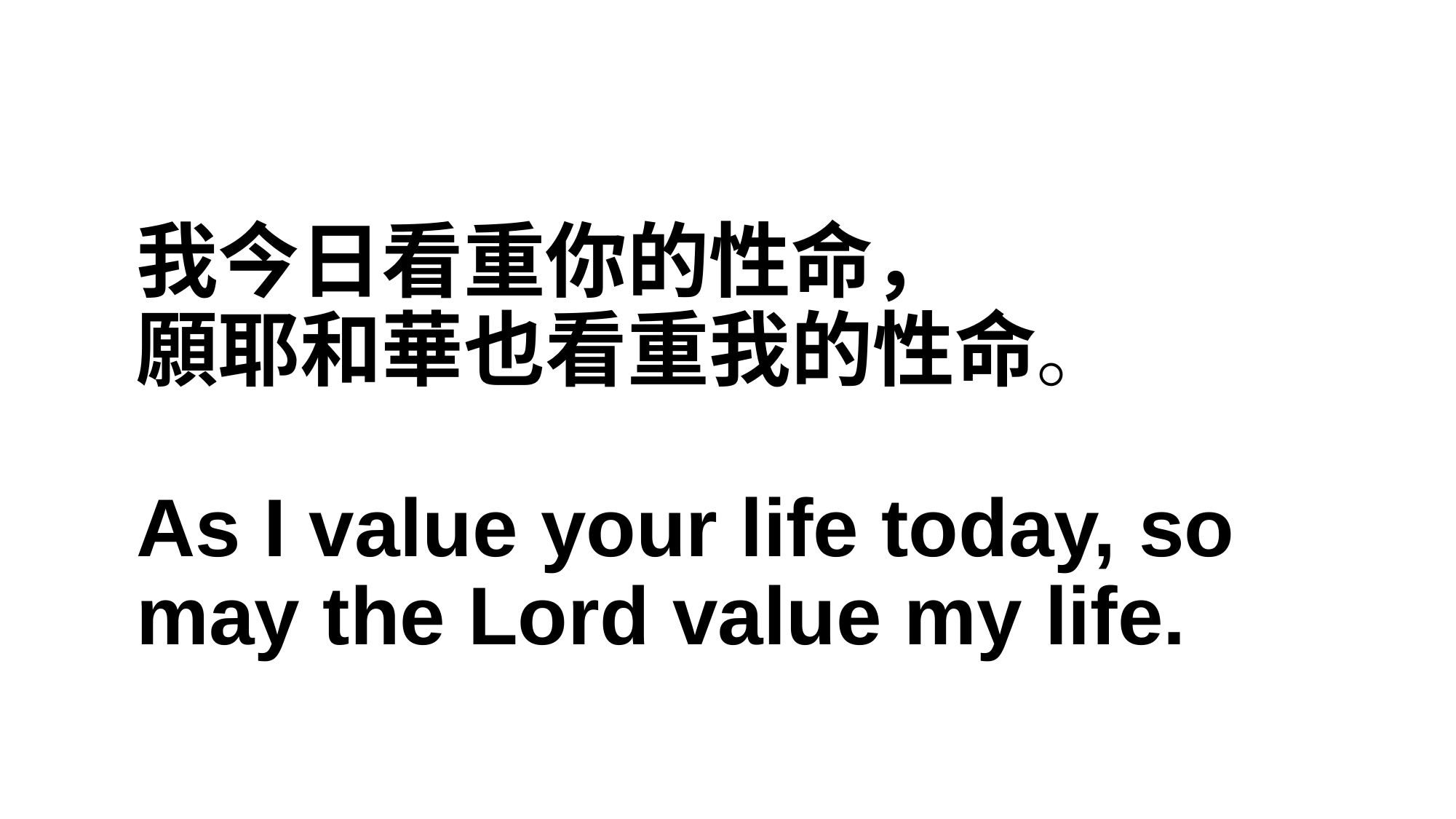

# 我今日看重你的性命， 願耶和華也看重我的性命。 As I value your life today, so may the Lord value my life.